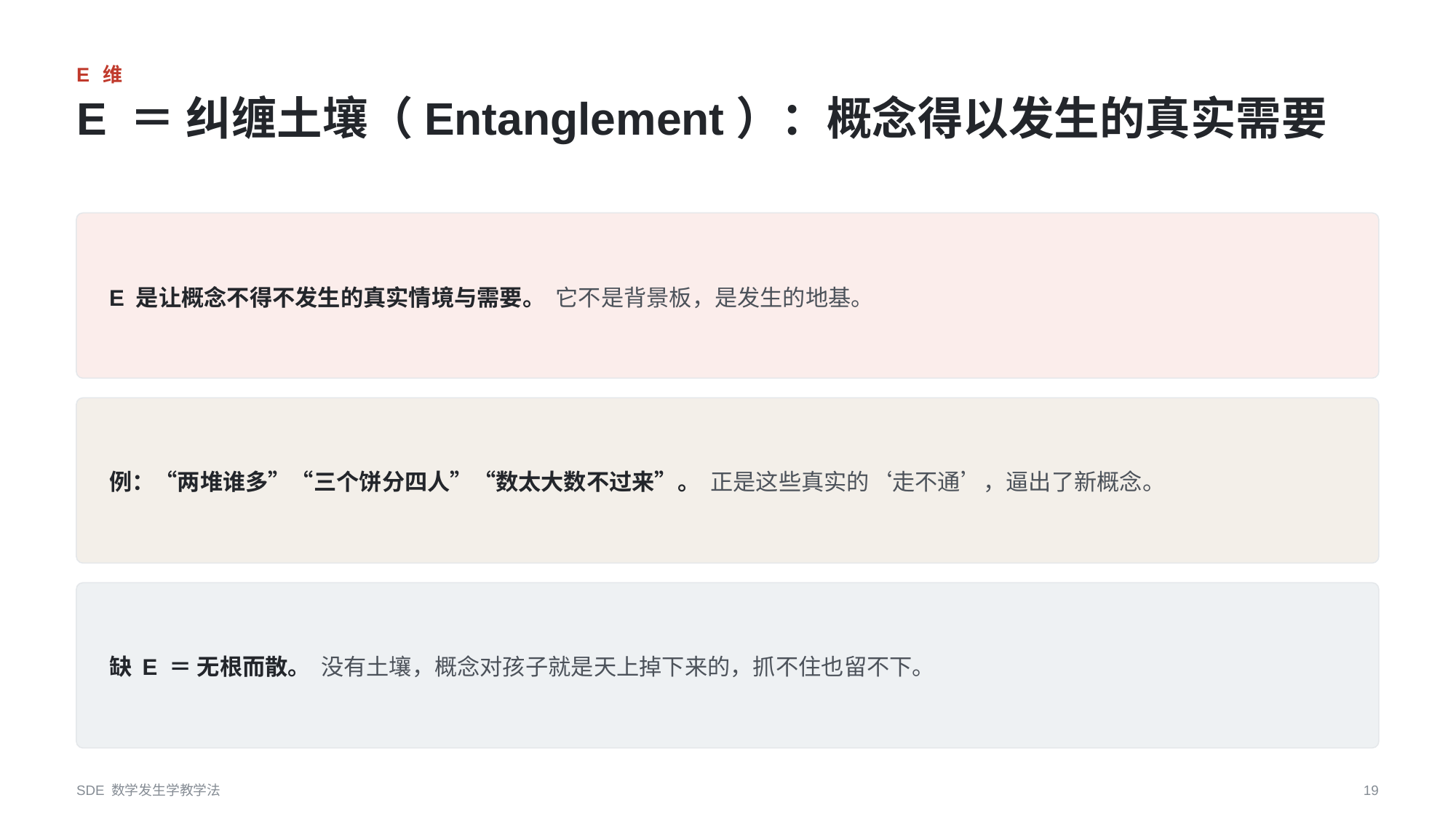

E 维
E ＝ 纠缠土壤（Entanglement）：概念得以发生的真实需要

E 是让概念不得不发生的真实情境与需要。  它不是背景板，是发生的地基。

例：“两堆谁多”“三个饼分四人”“数太大数不过来”。  正是这些真实的‘走不通’，逼出了新概念。

缺 E ＝ 无根而散。  没有土壤，概念对孩子就是天上掉下来的，抓不住也留不下。
SDE 数学发生学教学法
19